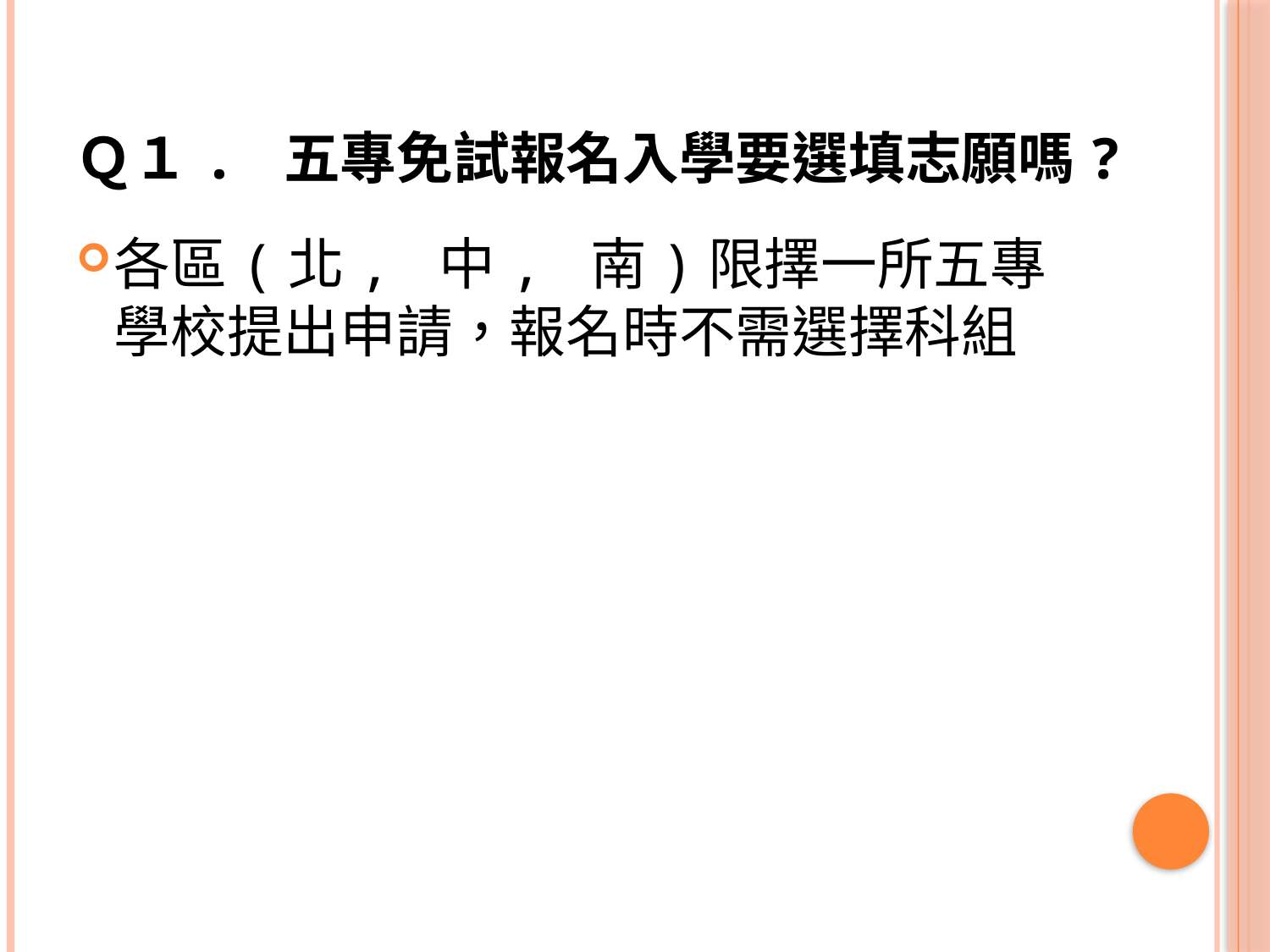

# Ｑ１. 五專免試報名入學要選填志願嗎?
各區(北, 中, 南)限擇一所五專學校提出申請，報名時不需選擇科組